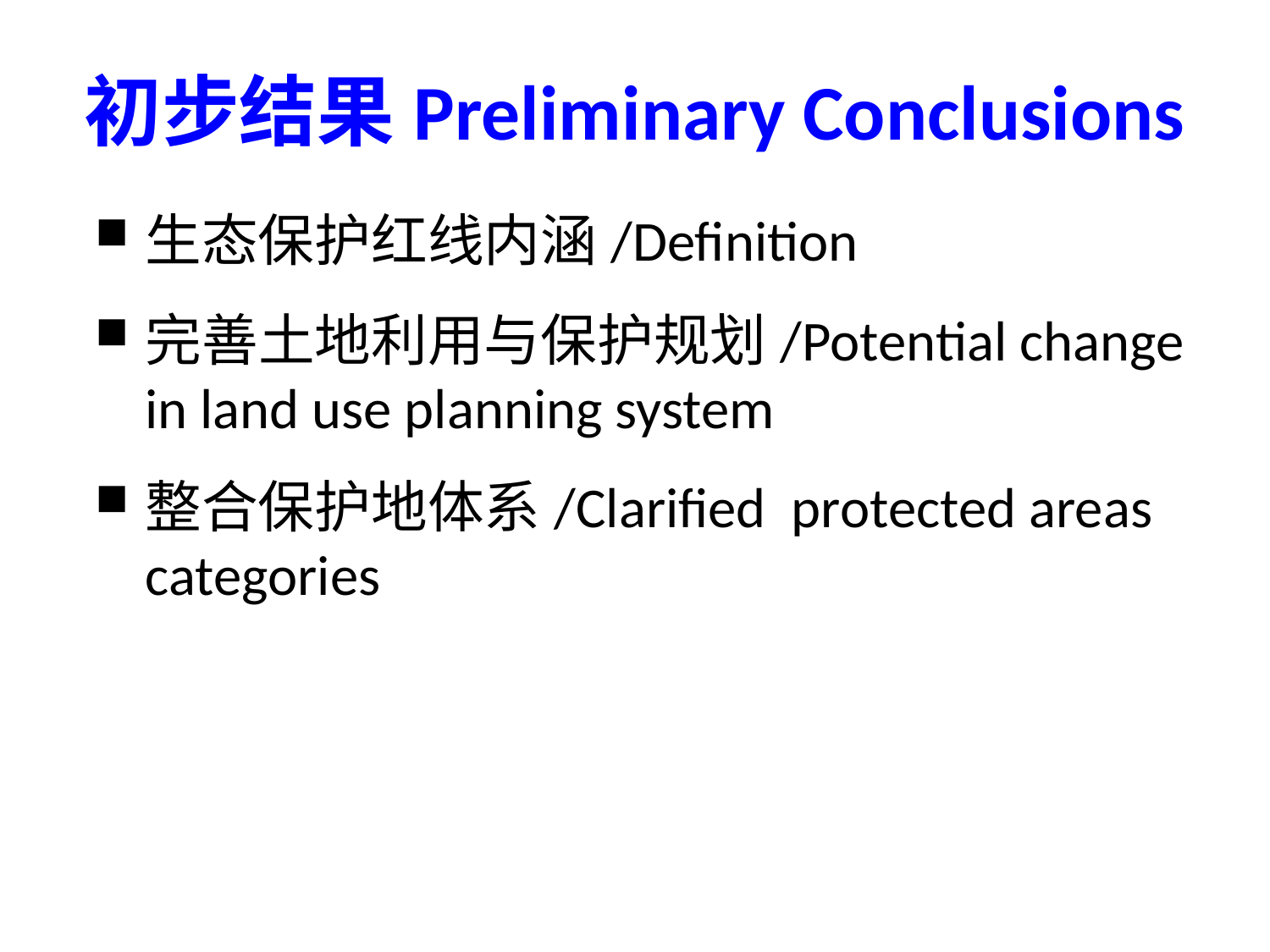

# 初步结果Preliminary Conclusions
生态保护红线内涵/Definition
完善土地利用与保护规划/Potential change in land use planning system
整合保护地体系/Clarified  protected areas categories